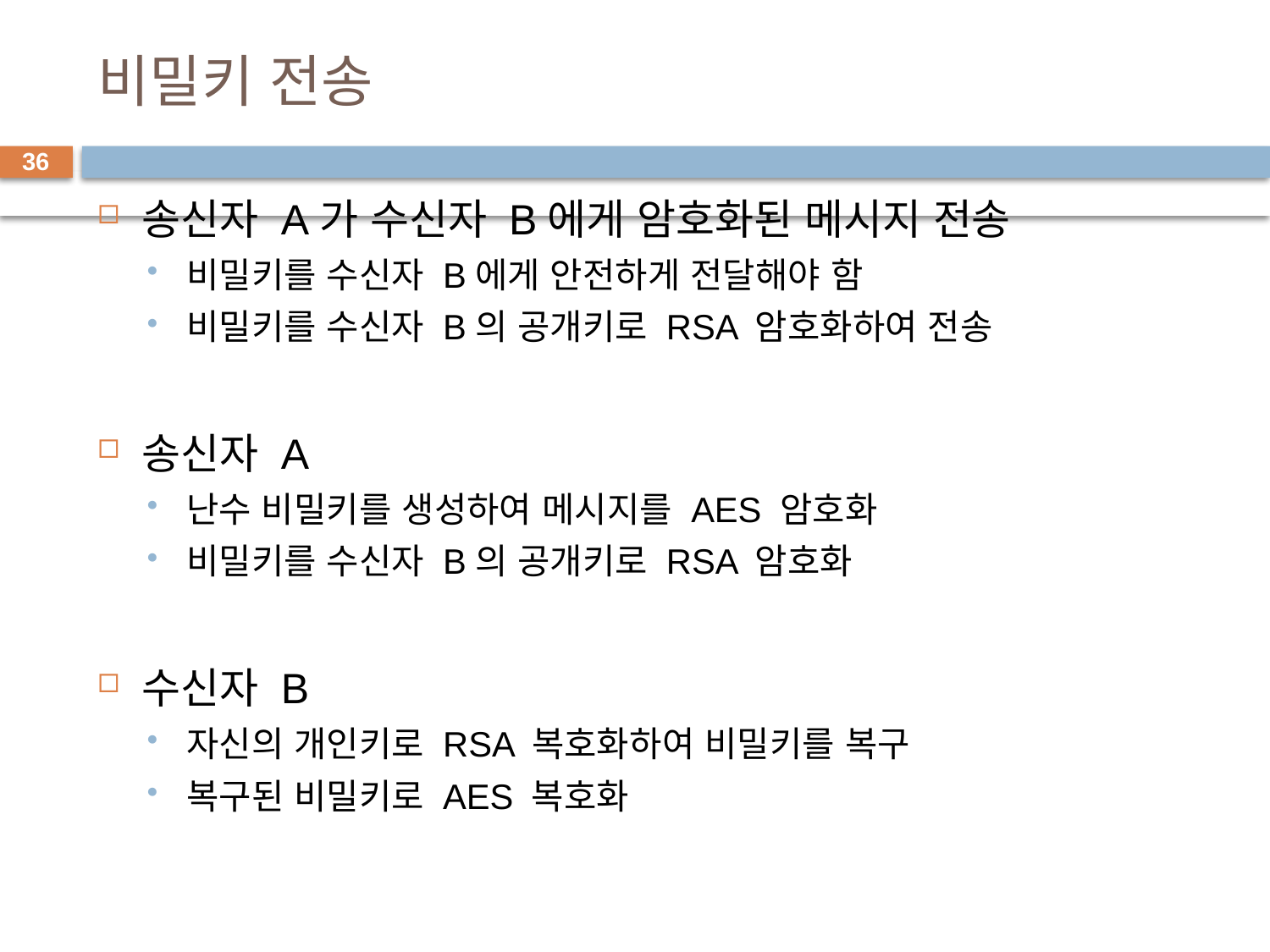

# 비밀키 전송
36
송신자 A가 수신자 B에게 암호화된 메시지 전송
비밀키를 수신자 B에게 안전하게 전달해야 함
비밀키를 수신자 B의 공개키로 RSA 암호화하여 전송

송신자 A
난수 비밀키를 생성하여 메시지를 AES 암호화
비밀키를 수신자 B의 공개키로 RSA 암호화

수신자 B
자신의 개인키로 RSA 복호화하여 비밀키를 복구
복구된 비밀키로 AES 복호화